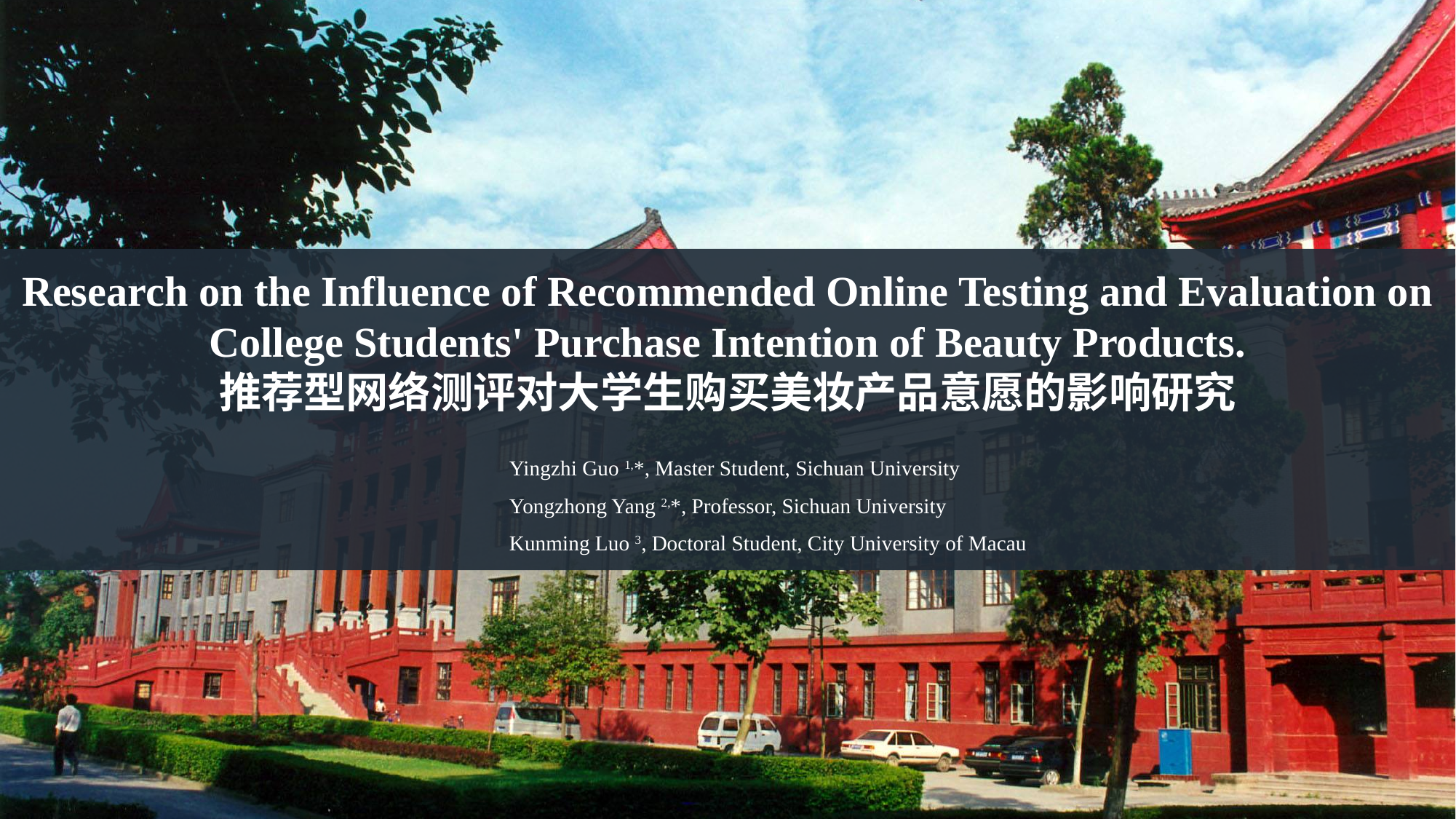

Research on the Influence of Recommended Online Testing and Evaluation on College Students' Purchase Intention of Beauty Products.
推荐型网络测评对大学生购买美妆产品意愿的影响研究
Yingzhi Guo 1,*, Master Student, Sichuan University
Yongzhong Yang 2,*, Professor, Sichuan University
Kunming Luo 3, Doctoral Student, City University of Macau